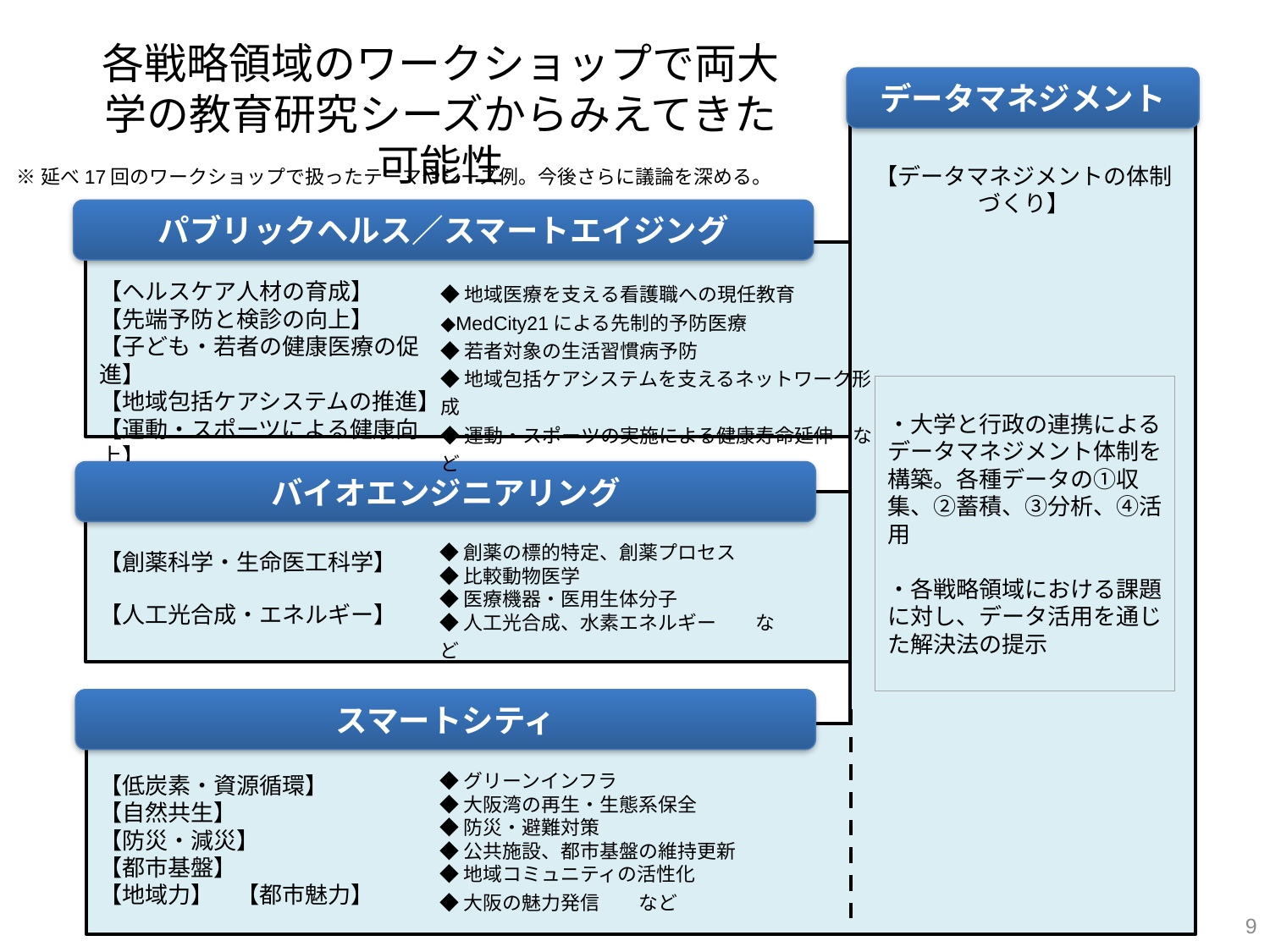

各戦略領域のワークショップで両大学の教育研究シーズからみえてきた可能性
データマネジメント
【データマネジメントの体制づくり】
※延べ17回のワークショップで扱ったテーマやシーズ例。今後さらに議論を深める。
パブリックヘルス／スマートエイジング

【ヘルスケア人材の育成】
【先端予防と検診の向上】
【子ども・若者の健康医療の促進】
【地域包括ケアシステムの推進】
【運動・スポーツによる健康向上】
◆地域医療を支える看護職への現任教育
◆MedCity21による先制的予防医療
◆若者対象の生活習慣病予防
◆地域包括ケアシステムを支えるネットワーク形成
◆運動・スポーツの実施による健康寿命延伸　など

・大学と行政の連携によるデータマネジメント体制を構築。各種データの①収集、②蓄積、③分析、④活用

・各戦略領域における課題に対し、データ活用を通じた解決法の提示

バイオエンジニアリング

◆創薬の標的特定、創薬プロセス
◆比較動物医学
◆医療機器・医用生体分子
◆人工光合成、水素エネルギー　　など
【創薬科学・生命医工科学】

【人工光合成・エネルギー】
スマートシティ
◆グリーンインフラ
◆大阪湾の再生・生態系保全
◆防災・避難対策
◆公共施設、都市基盤の維持更新
◆地域コミュニティの活性化
◆大阪の魅力発信　　など
【低炭素・資源循環】
【自然共生】
【防災・減災】
【都市基盤】
【地域力】　【都市魅力】
9